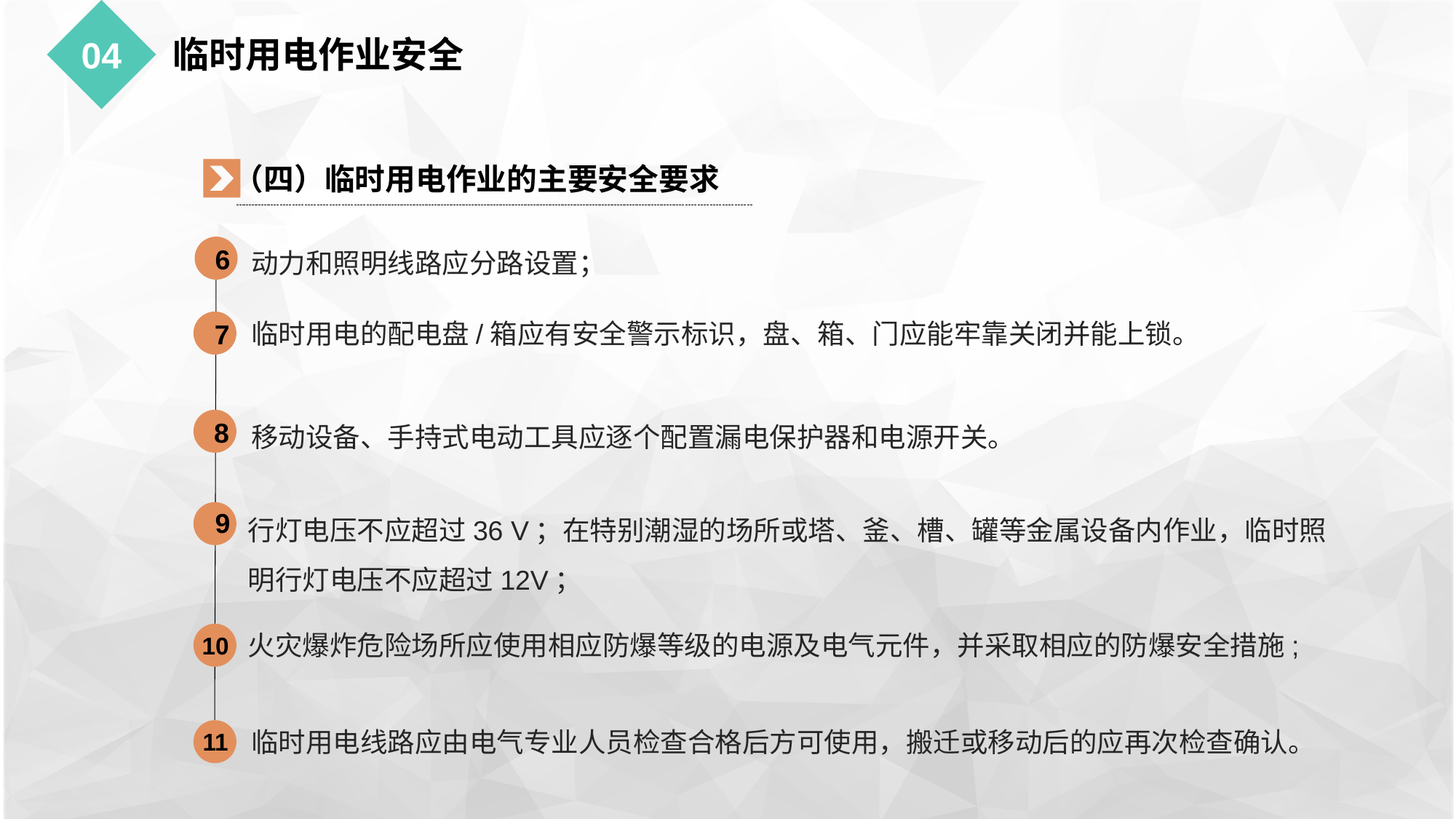

临时用电作业安全
04
（四）临时用电作业的主要安全要求

6
动力和照明线路应分路设置；
临时用电的配电盘/箱应有安全警示标识，盘、箱、门应能牢靠关闭并能上锁。

7

8
移动设备、手持式电动工具应逐个配置漏电保护器和电源开关。
行灯电压不应超过36 V；在特别潮湿的场所或塔、釜、槽、罐等金属设备内作业，临时照明行灯电压不应超过12V；
9

火灾爆炸危险场所应使用相应防爆等级的电源及电气元件，并采取相应的防爆安全措施;

10
临时用电线路应由电气专业人员检查合格后方可使用，搬迁或移动后的应再次检查确认。

11